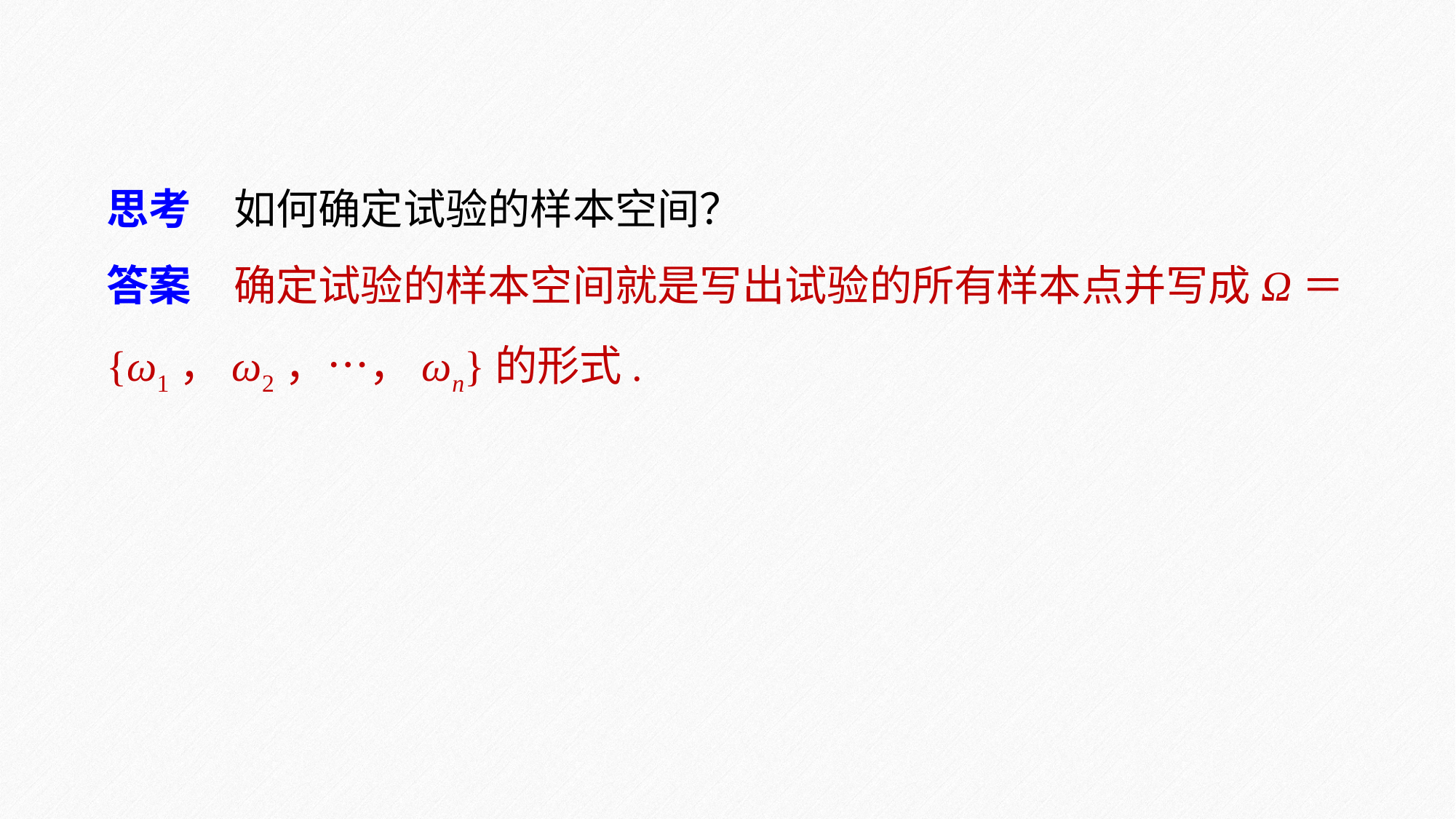

思考　如何确定试验的样本空间？
答案　确定试验的样本空间就是写出试验的所有样本点并写成Ω＝{ω1，ω2，…，ωn}的形式.